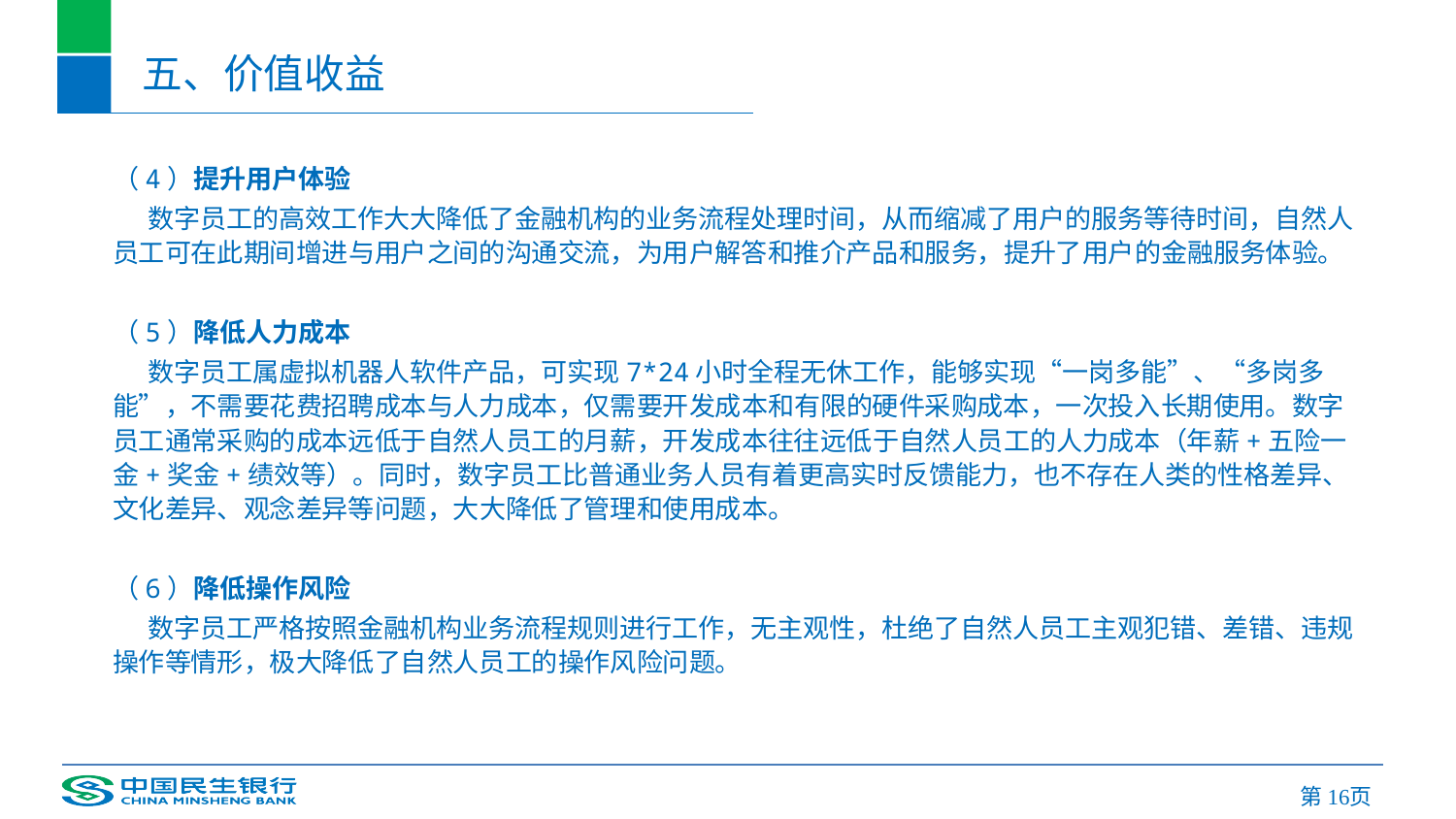

五、价值收益
（4）提升用户体验
     数字员工的高效工作大大降低了金融机构的业务流程处理时间，从而缩减了用户的服务等待时间，自然人员工可在此期间增进与用户之间的沟通交流，为用户解答和推介产品和服务，提升了用户的金融服务体验。

（5）降低人力成本
     数字员工属虚拟机器人软件产品，可实现7*24小时全程无休工作，能够实现“一岗多能”、“多岗多能”，不需要花费招聘成本与人力成本，仅需要开发成本和有限的硬件采购成本，一次投入长期使用。数字员工通常采购的成本远低于自然人员工的月薪，开发成本往往远低于自然人员工的人力成本（年薪+五险一金+奖金+绩效等）。同时，数字员工比普通业务人员有着更高实时反馈能力，也不存在人类的性格差异、文化差异、观念差异等问题，大大降低了管理和使用成本。

（6）降低操作风险
     数字员工严格按照金融机构业务流程规则进行工作，无主观性，杜绝了自然人员工主观犯错、差错、违规操作等情形，极大降低了自然人员工的操作风险问题。